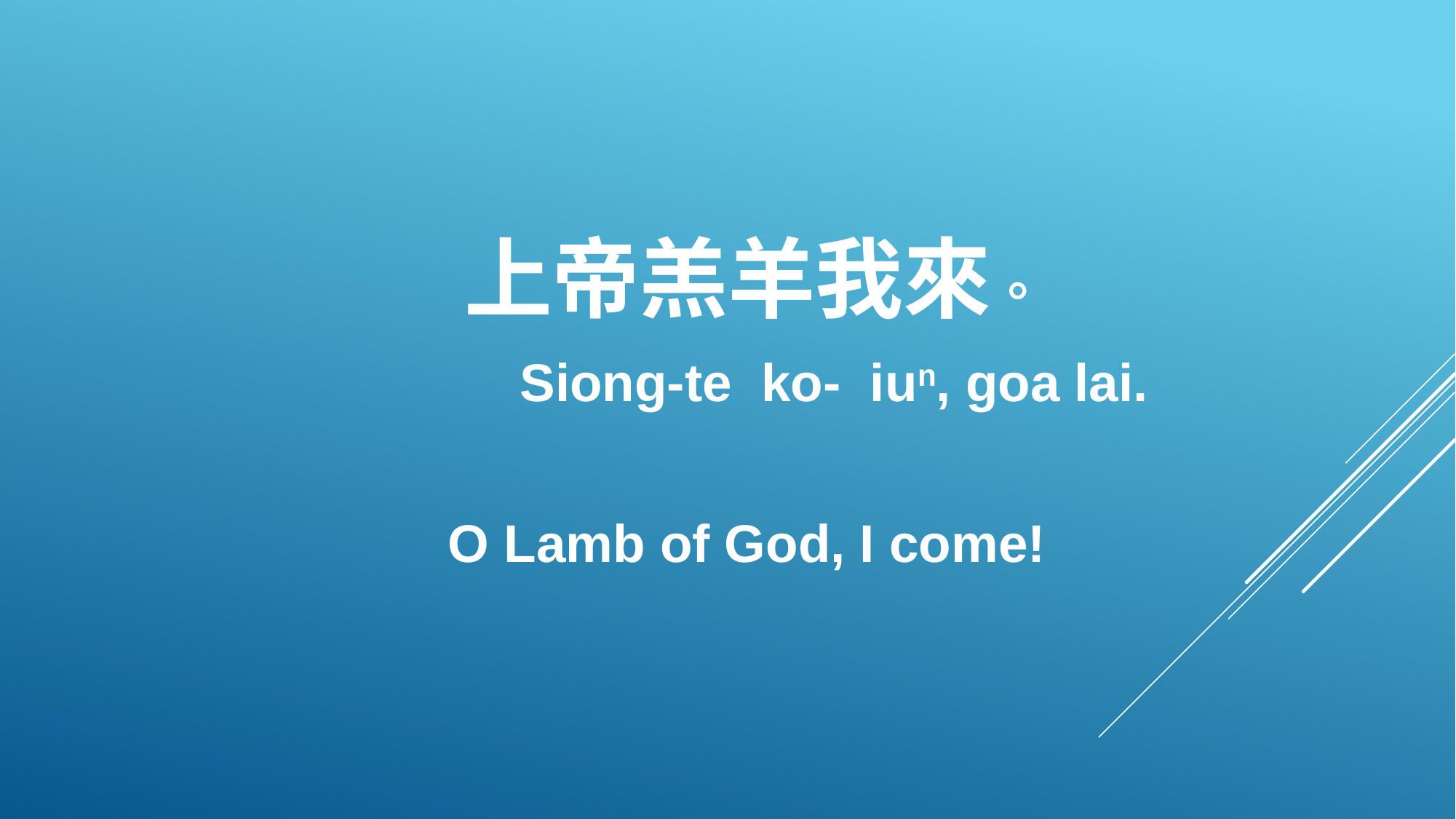

上帝羔羊我來。
                       Siong-te  ko-  iun, goa lai.

O Lamb of God, I come!